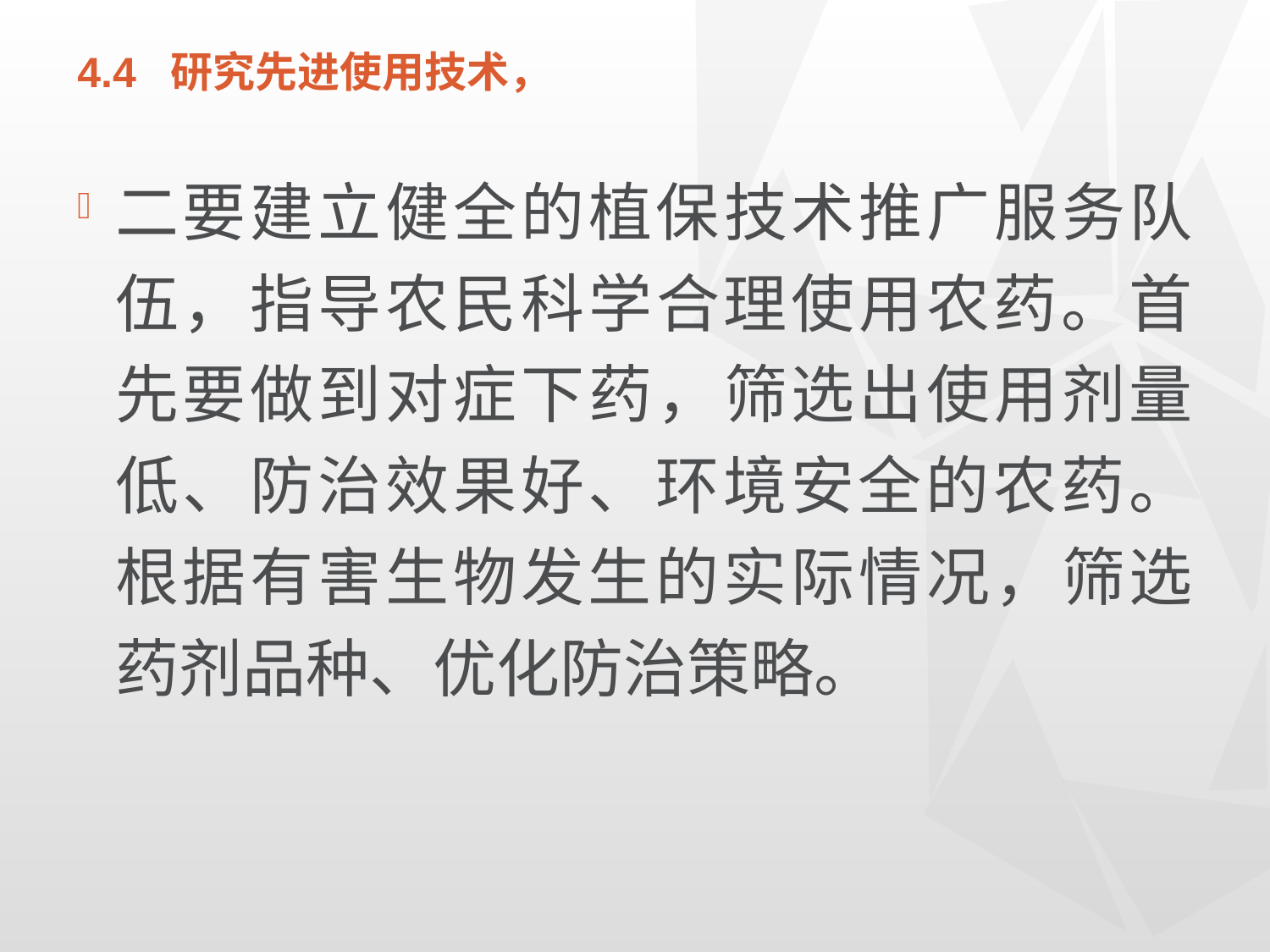

# 4.4  研究先进使用技术，
二要建立健全的植保技术推广服务队伍，指导农民科学合理使用农药。首先要做到对症下药，筛选出使用剂量低、防治效果好、环境安全的农药。根据有害生物发生的实际情况，筛选药剂品种、优化防治策略。